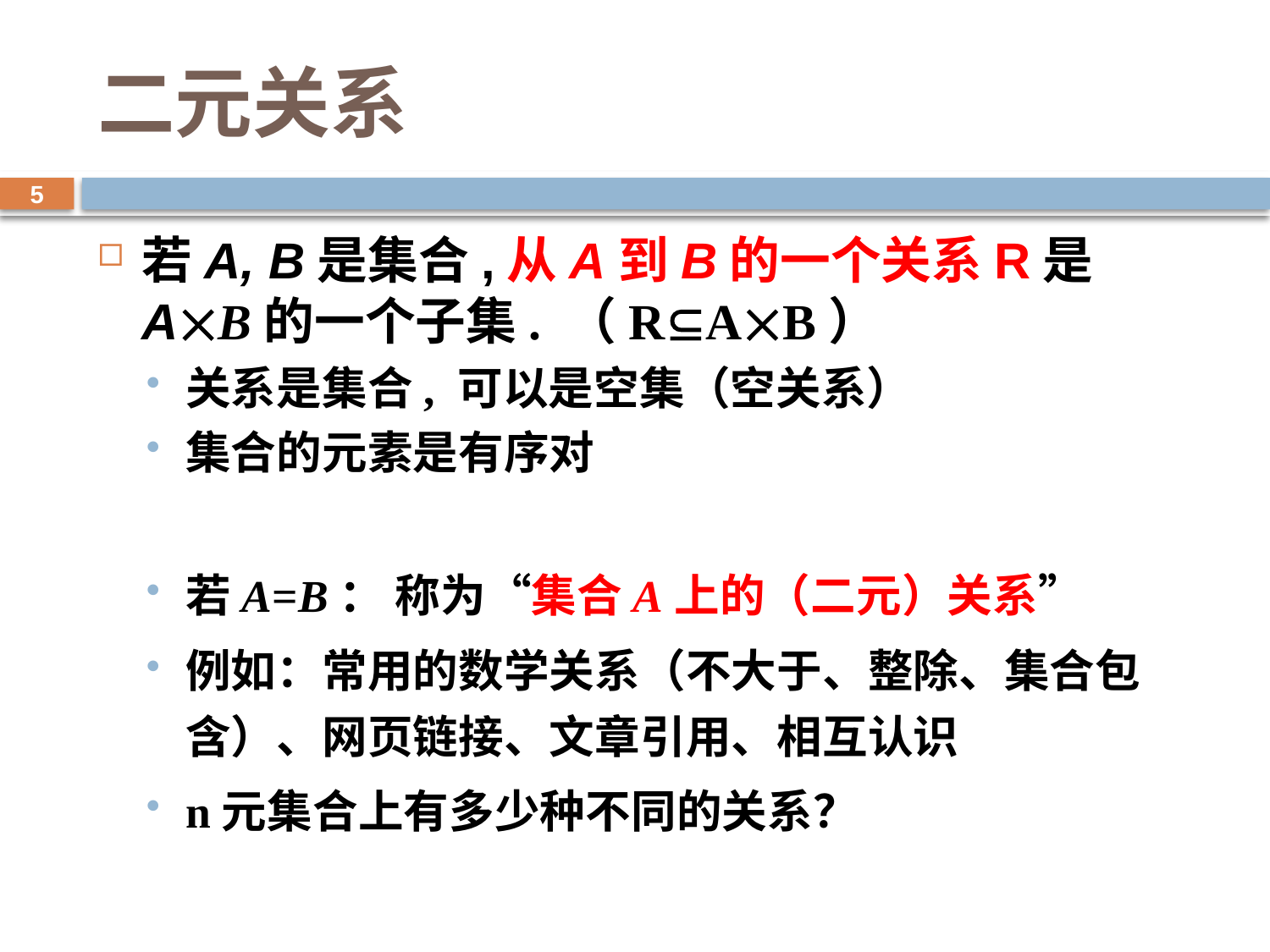

# 二元关系
5
若A, B是集合,从A到B的一个关系R是A×B的一个子集. （R⊆A×B）
关系是集合, 可以是空集（空关系）
集合的元素是有序对

若A=B： 称为“集合A上的（二元）关系”
例如：常用的数学关系（不大于、整除、集合包含）、网页链接、文章引用、相互认识
n元集合上有多少种不同的关系？